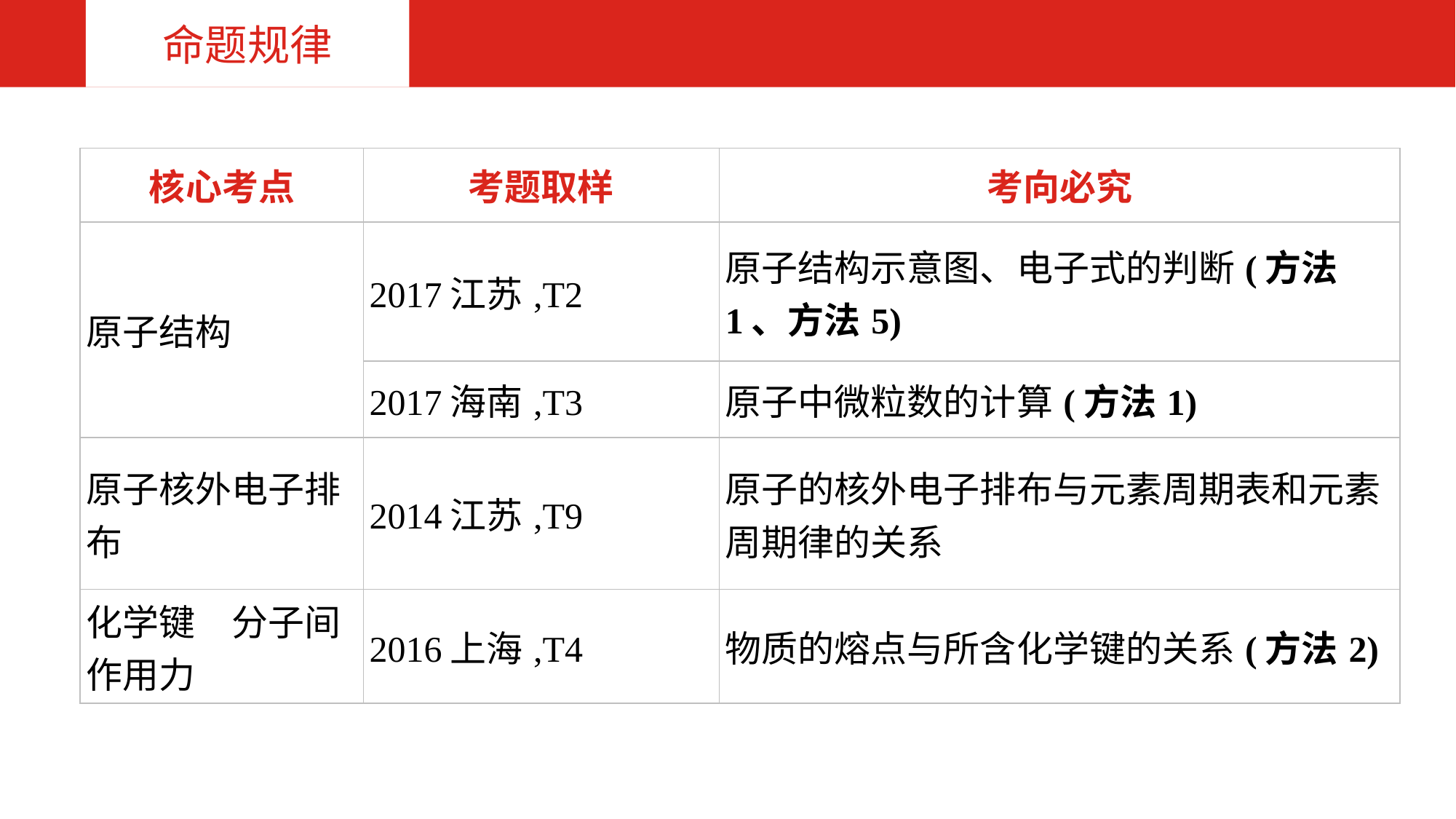

命题规律
| 核心考点 | 考题取样 | 考向必究 |
| --- | --- | --- |
| 原子结构 | 2017江苏,T2 | 原子结构示意图、电子式的判断(方法1、方法5) |
|  | 2017海南,T3 | 原子中微粒数的计算(方法1) |
| 原子核外电子排布 | 2014江苏,T9 | 原子的核外电子排布与元素周期表和元素周期律的关系 |
| 化学键　分子间作用力 | 2016上海,T4 | 物质的熔点与所含化学键的关系(方法2) |